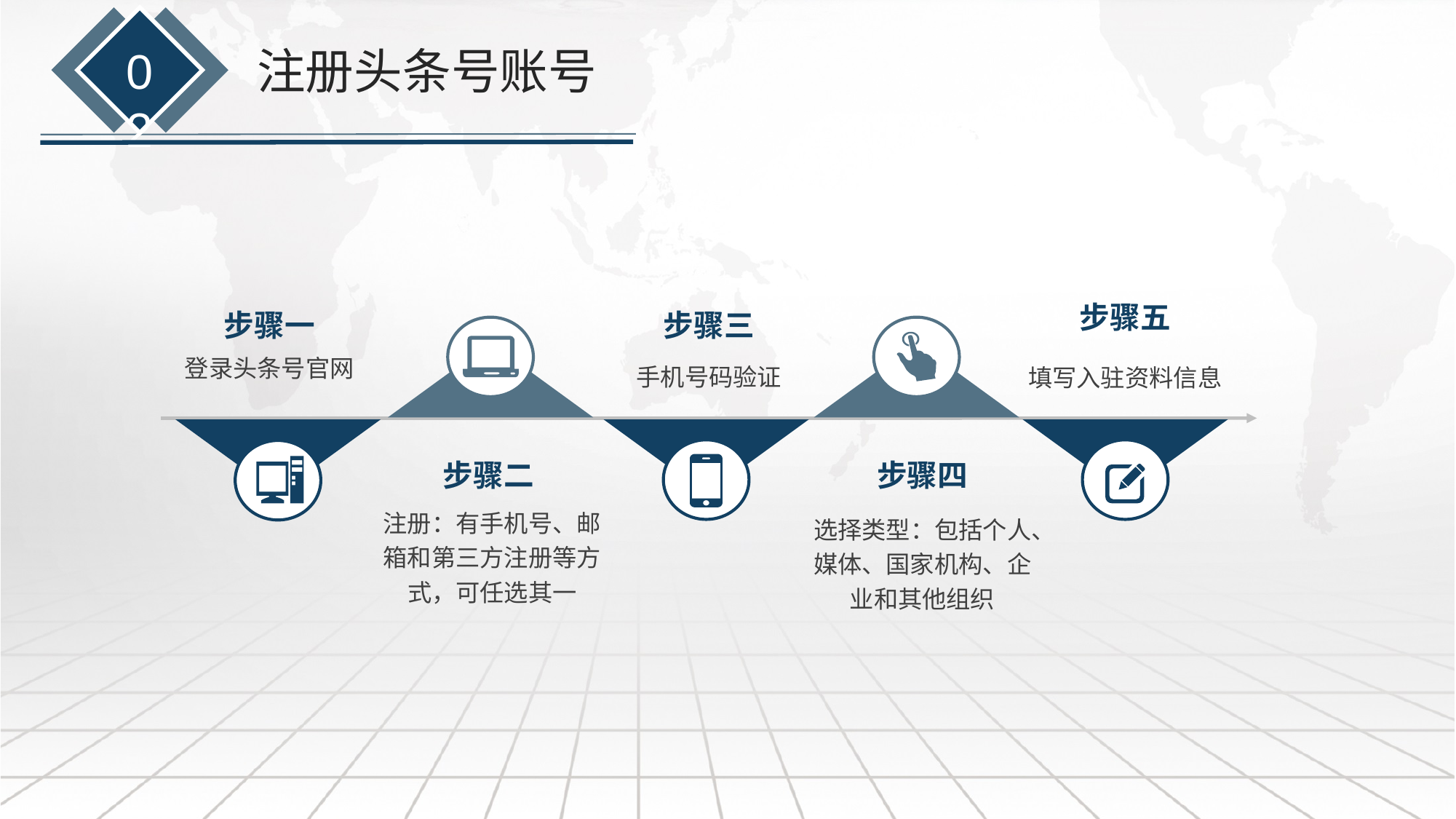

02
注册头条号账号
步骤五
填写入驻资料信息
步骤一
登录头条号官网
步骤三
手机号码验证

步骤二
注册：有手机号、邮箱和第三方注册等方式，可任选其一
步骤四
选择类型：包括个人、媒体、国家机构、企业和其他组织